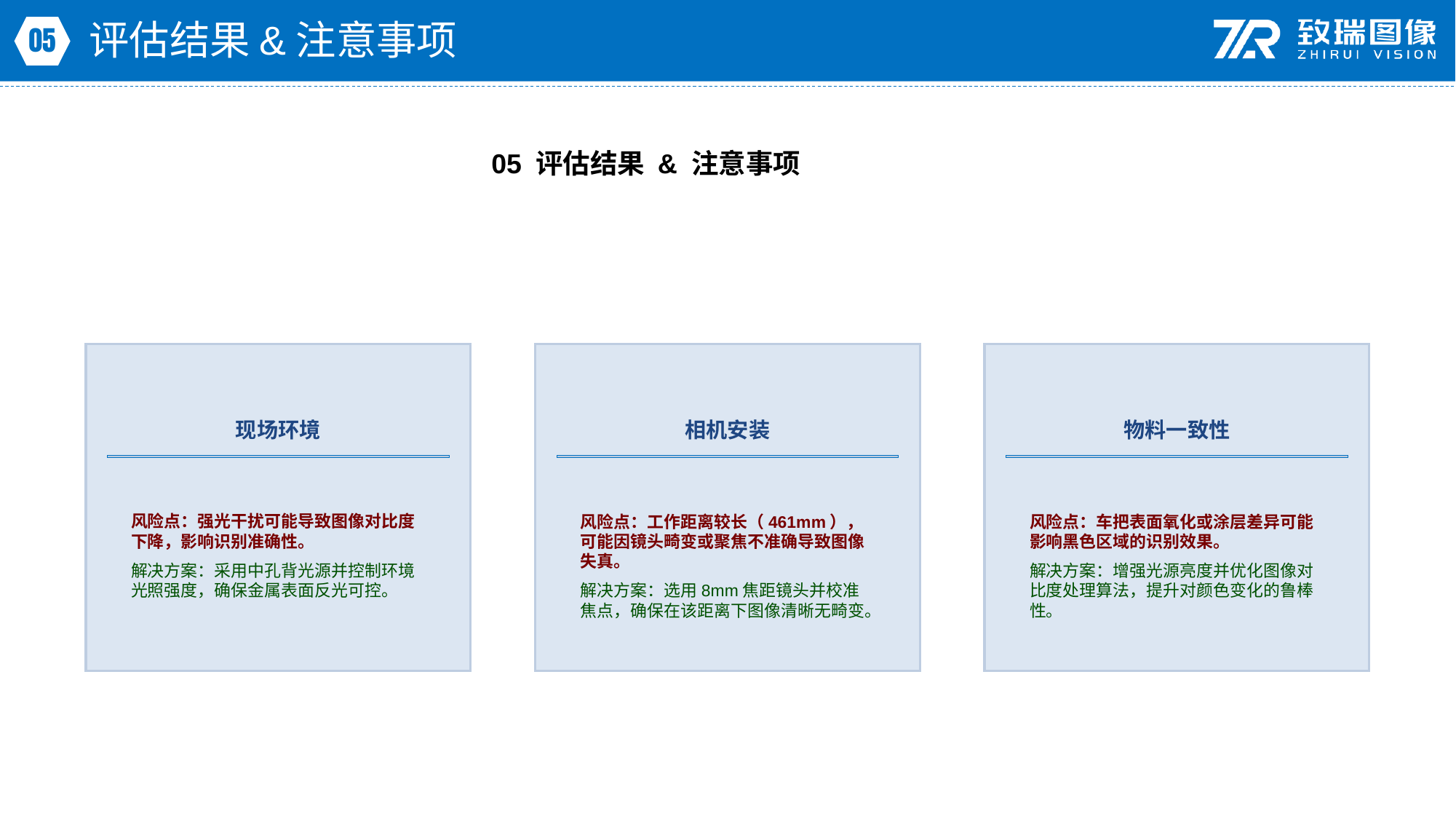

评估结果&注意事项
05

05 评估结果 & 注意事项

现场环境

相机安装

物料一致性

风险点：强光干扰可能导致图像对比度下降，影响识别准确性。
解决方案：采用中孔背光源并控制环境光照强度，确保金属表面反光可控。

风险点：工作距离较长（461mm），可能因镜头畸变或聚焦不准确导致图像失真。
解决方案：选用8mm焦距镜头并校准焦点，确保在该距离下图像清晰无畸变。

风险点：车把表面氧化或涂层差异可能影响黑色区域的识别效果。
解决方案：增强光源亮度并优化图像对比度处理算法，提升对颜色变化的鲁棒性。